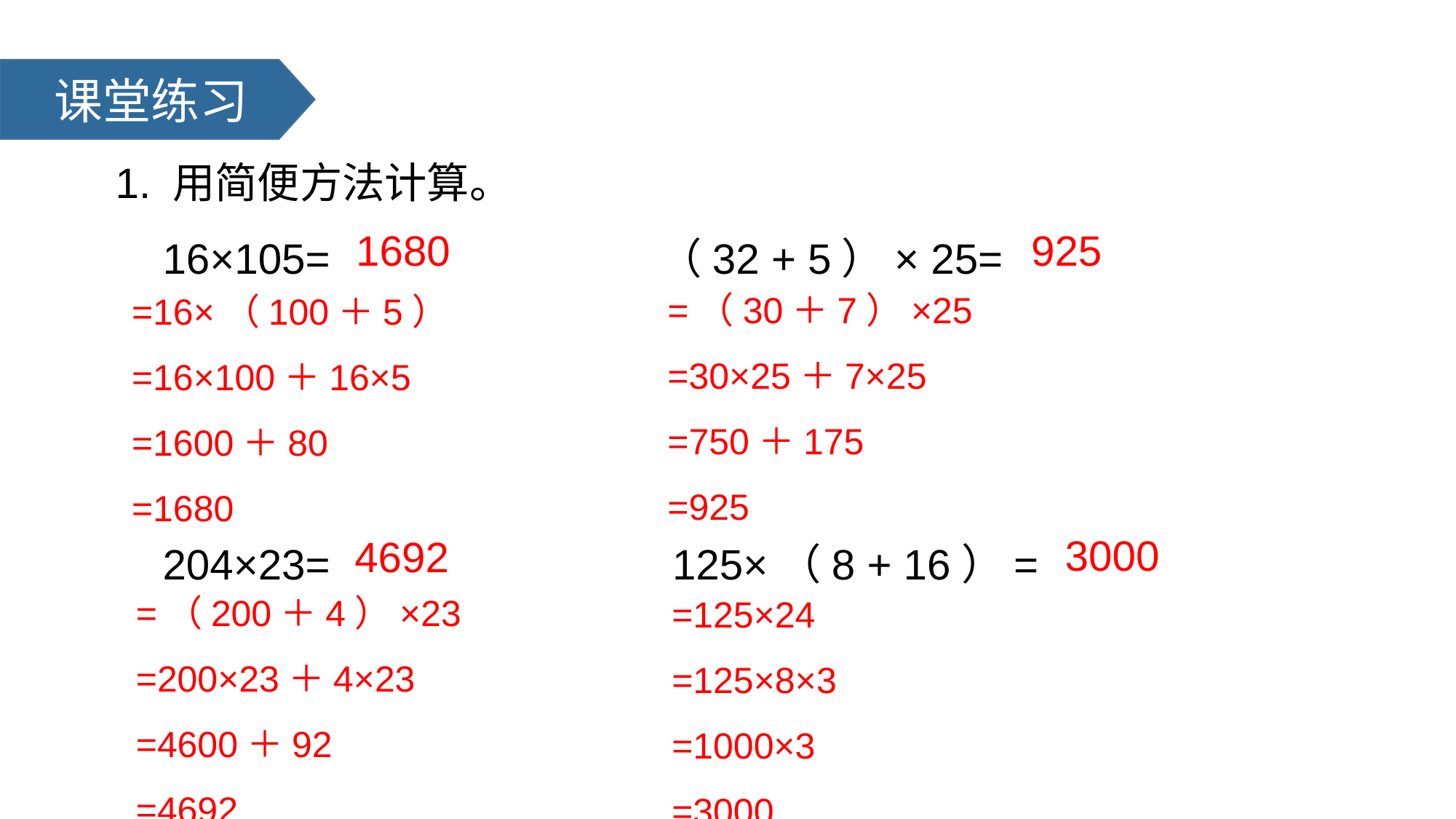

课堂练习
1. 用简便方法计算。
    16×105=                           （32 + 5）× 25=

    204×23=                             125×（8 + 16）=
1680
925
=（30＋7）×25
=30×25＋7×25
=750＋175
=925
=16×（100＋5）
=16×100＋16×5
=1600＋80
=1680
3000
4692
=（200＋4）×23
=200×23＋4×23
=4600＋92
=4692
=125×24
=125×8×3
=1000×3
=3000